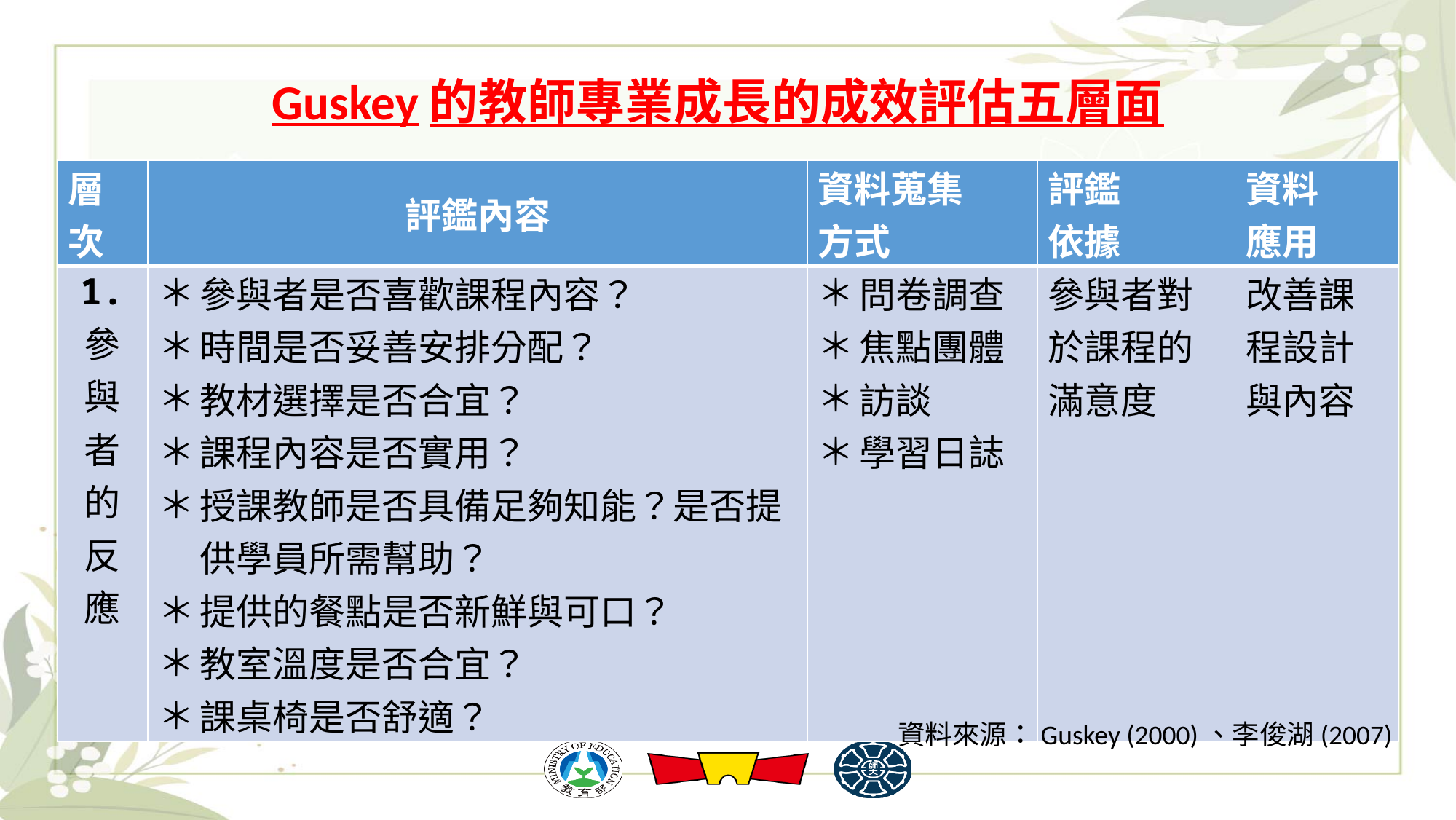

# Guskey的教師專業成長的成效評估五層面
| 層次 | 評鑑內容 | 資料蒐集 方式 | 評鑑 依據 | 資料 應用 |
| --- | --- | --- | --- | --- |
| 1. 參與者 的反應 | 參與者是否喜歡課程內容？ 時間是否妥善安排分配？ 教材選擇是否合宜？ 課程內容是否實用？ 授課教師是否具備足夠知能？是否提供學員所需幫助？ 提供的餐點是否新鮮與可口？ 教室溫度是否合宜？ 課桌椅是否舒適？ | 問卷調查 焦點團體 訪談 學習日誌 | 參與者對於課程的滿意度 | 改善課程設計與內容 |
資料來源：Guskey (2000)、李俊湖(2007)